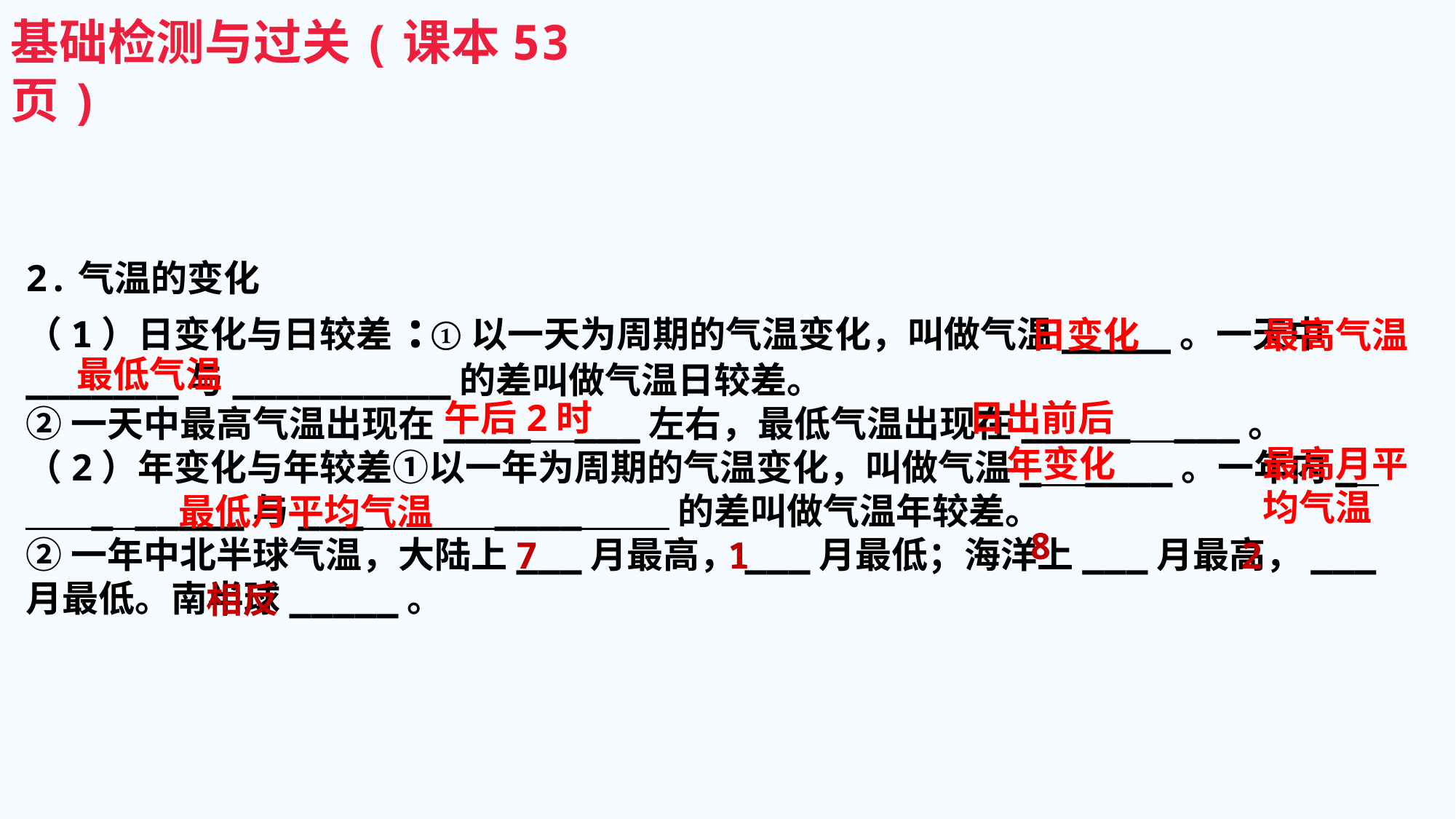

基础检测与过关(课本53页)
2.气温的变化
（1）日变化与日较差:①以一天为周期的气温变化，叫做气温_____。一天中_______与__________的差叫做气温日较差。
②一天中最高气温出现在____  ___左右，最低气温出现在_____  ___。
（2）年变化与年较差①以一年为周期的气温变化，叫做气温_  ____。一年内_     _ _____与___      ____    的差叫做气温年较差。
②一年中北半球气温，大陆上___月最高，___月最低；海洋上___月最高，___月最低。南半球_____。
日变化
最高气温
最低气温
午后2时
日出前后
年变化
最高月平均气温
最低月平均气温
8
7
1
2
相反